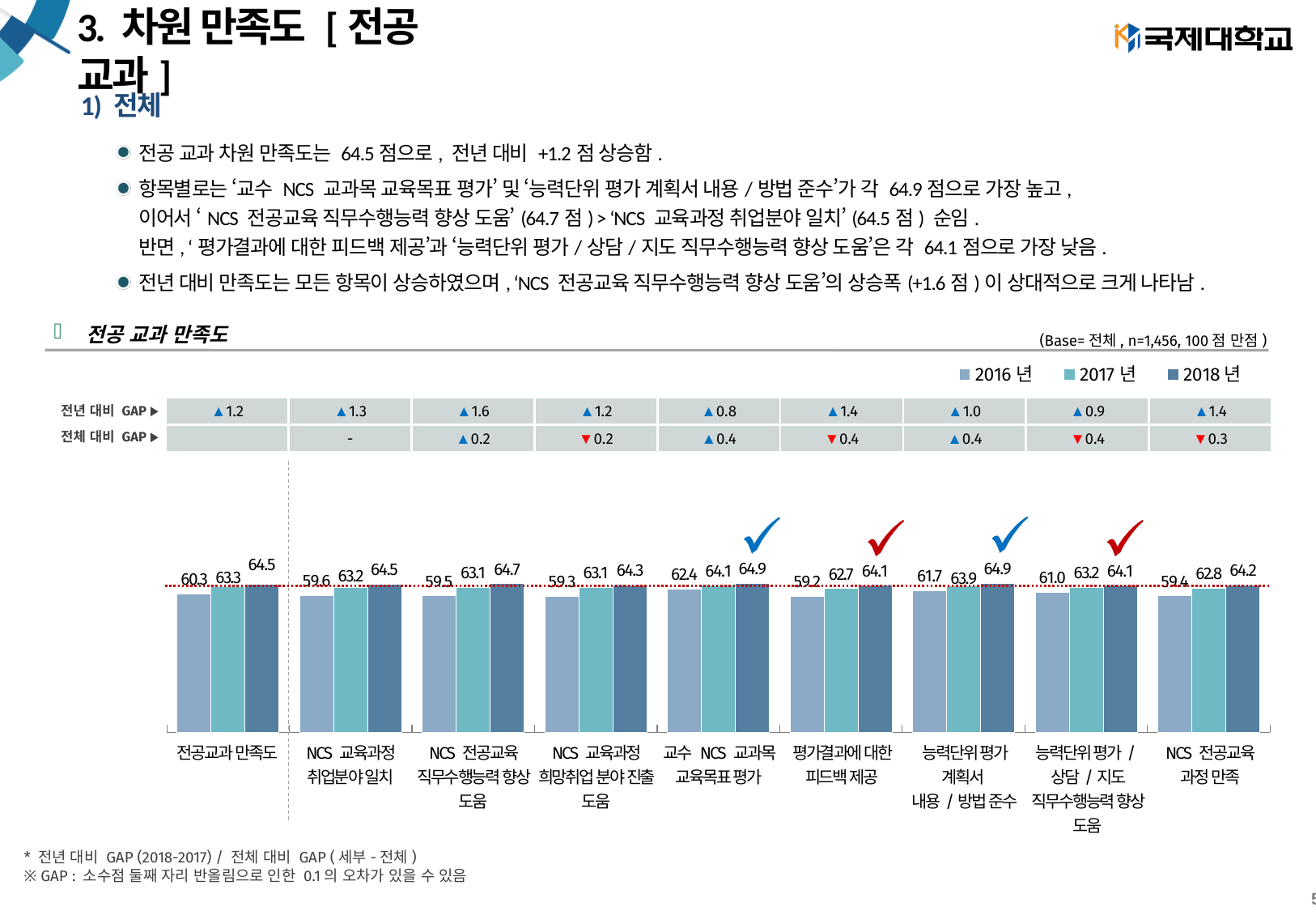

# 3. 차원 만족도 [전공 교과]
1) 전체
전공 교과 차원 만족도는 64.5점으로, 전년 대비 +1.2점 상승함.
항목별로는 ‘교수 NCS 교과목 교육목표 평가’ 및 ‘능력단위 평가 계획서 내용/방법 준수’가 각 64.9점으로 가장 높고,
이어서 ‘NCS 전공교육 직무수행능력 향상 도움’(64.7점) > ‘NCS 교육과정 취업분야 일치’(64.5점) 순임.
반면, ‘평가결과에 대한 피드백 제공’과 ‘능력단위 평가/상담/지도 직무수행능력 향상 도움’은 각 64.1점으로 가장 낮음.
전년 대비 만족도는 모든 항목이 상승하였으며, ‘NCS 전공교육 직무수행능력 향상 도움’의 상승폭(+1.6점)이 상대적으로 크게 나타남.
전공 교과 만족도
(Base=전체, n=1,456, 100점 만점)

### Chart

| Category | 2016년 | 2017년 | 2018년 |
|---|---|---|---|
| ● 전공교과 만족도 | 60.29592369402985 | 63.259504186289874 | 64.45808702805192 |
| NCS 교육과정 취업분야 일치 | 59.63365088195387 | 63.18785103785095 | 64.51724137944139 |
| NCS 전공교육 직무수행능력 향상 도움 | 59.520579240162796 | 63.12588522588518 | 64.68829077539682 |
| NCS 교육과정 희망취업 분야 진출 도움 | 59.30706576086956 | 63.116666666666575 | 64.27421210051064 |
| 교수 NCS 교과목 교육목표 평가 | 62.43781207598373 | 64.05113011606588 | 64.89288182460258 |
| 평가결과에 대한 피드백 제공 | 59.2492082767978 | 62.70195718654426 | 64.10611303363319 |
| 능력단위 평가 계획서 내용/방법 준수 | 61.73007282608693 | 63.9100732600732 | 64.94133885444441 |
| 능력단위 평가/상담/지도 직무수행능력 향상 도움 | 61.01311709633653 | 63.19786324786317 | 64.09017713376811 |
| NCS 전공교육과정 만족 | 59.44293654891307 | 62.81844838118504 | 64.18219461708074 |
| ▲1.2 | ▲1.3 | ▲1.6 | ▲1.2 | ▲0.8 | ▲1.4 | ▲1.0 | ▲0.9 | ▲1.4 |
| --- | --- | --- | --- | --- | --- | --- | --- | --- |
|  | - | ▲0.2 | ▼0.2 | ▲0.4 | ▼0.4 | ▲0.4 | ▼0.4 | ▼0.3 |
전년 대비 GAP ▶
전체 대비 GAP ▶

| 전공교과 만족도 | NCS 교육과정 취업분야 일치 | NCS 전공교육 직무수행능력 향상 도움 | NCS 교육과정 희망취업 분야 진출 도움 | 교수 NCS 교과목 교육목표 평가 | 평가결과에 대한 피드백 제공 | 능력단위 평가 계획서 내용/방법 준수 | 능력단위 평가/상담/지도 직무수행능력 향상 도움 | NCS 전공교육 과정 만족 |
| --- | --- | --- | --- | --- | --- | --- | --- | --- |
* 전년 대비 GAP (2018-2017) / 전체 대비 GAP (세부-전체)
※ GAP : 소수점 둘째 자리 반올림으로 인한 0.1의 오차가 있을 수 있음